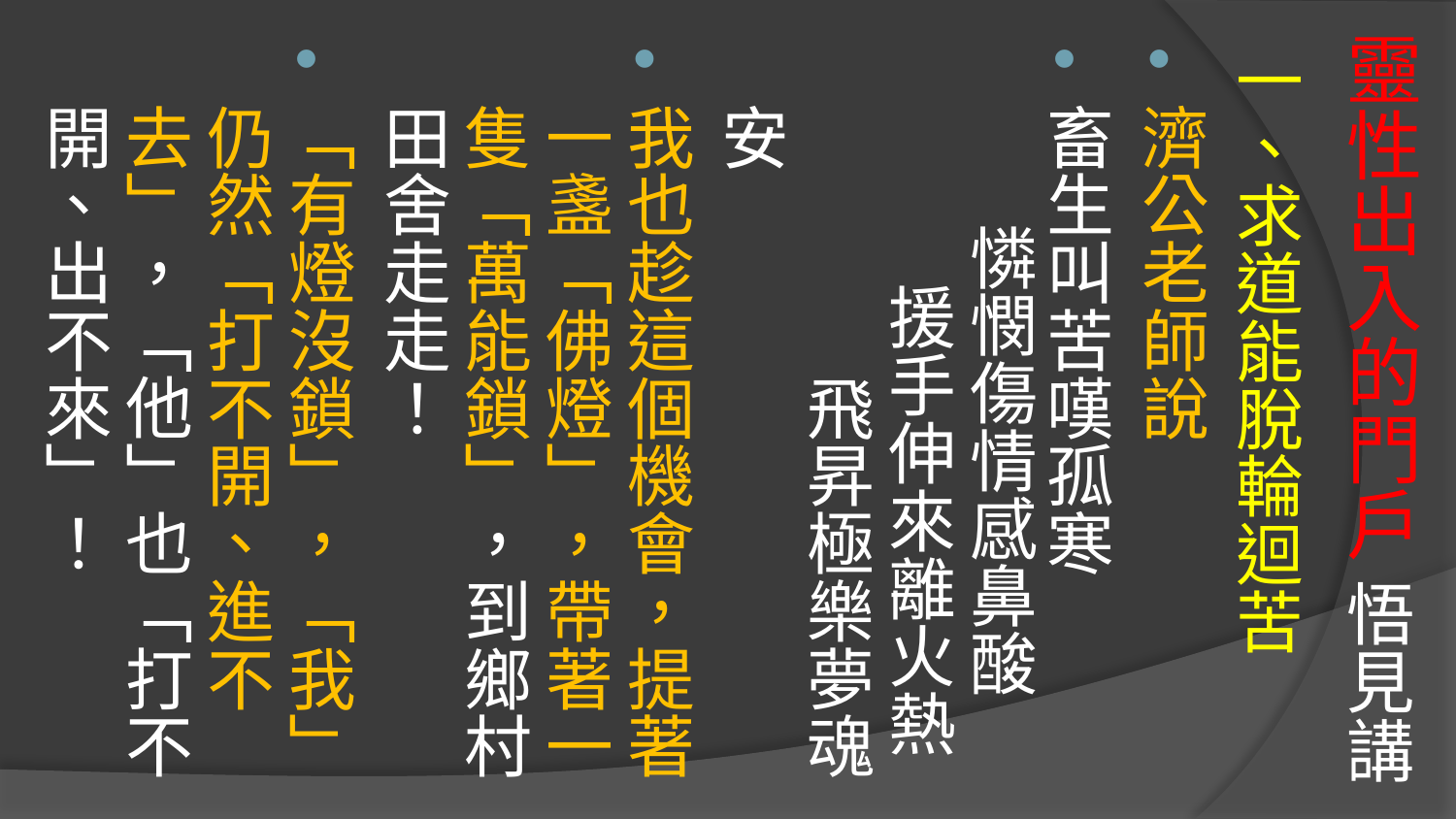

# 靈性出入的門戶 悟見講
一、求道能脫輪迴苦
濟公老師說
畜生叫苦嘆孤寒                      憐憫傷情感鼻酸                  援手伸來離火熱                    飛昇極樂夢魂安
我也趁這個機會，提著一盞「佛燈」，帶著一隻「萬能鎖」，到鄉村田舍走走！
「有燈沒鎖」，「我」仍然「打不開、進不去」，「他」也「打不開、出不來」！